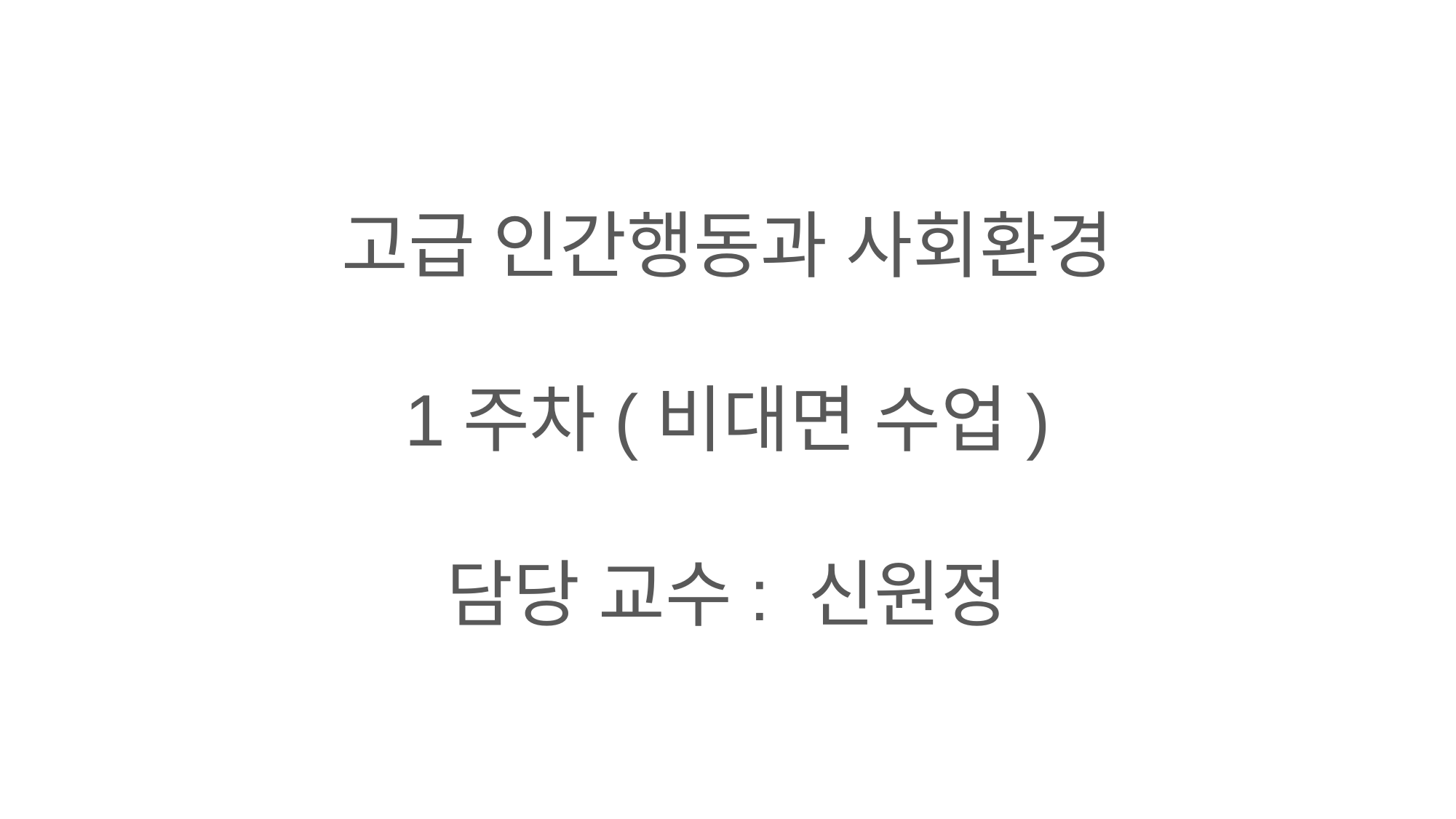

고급 인간행동과 사회환경

1주차(비대면 수업)

담당 교수: 신원정